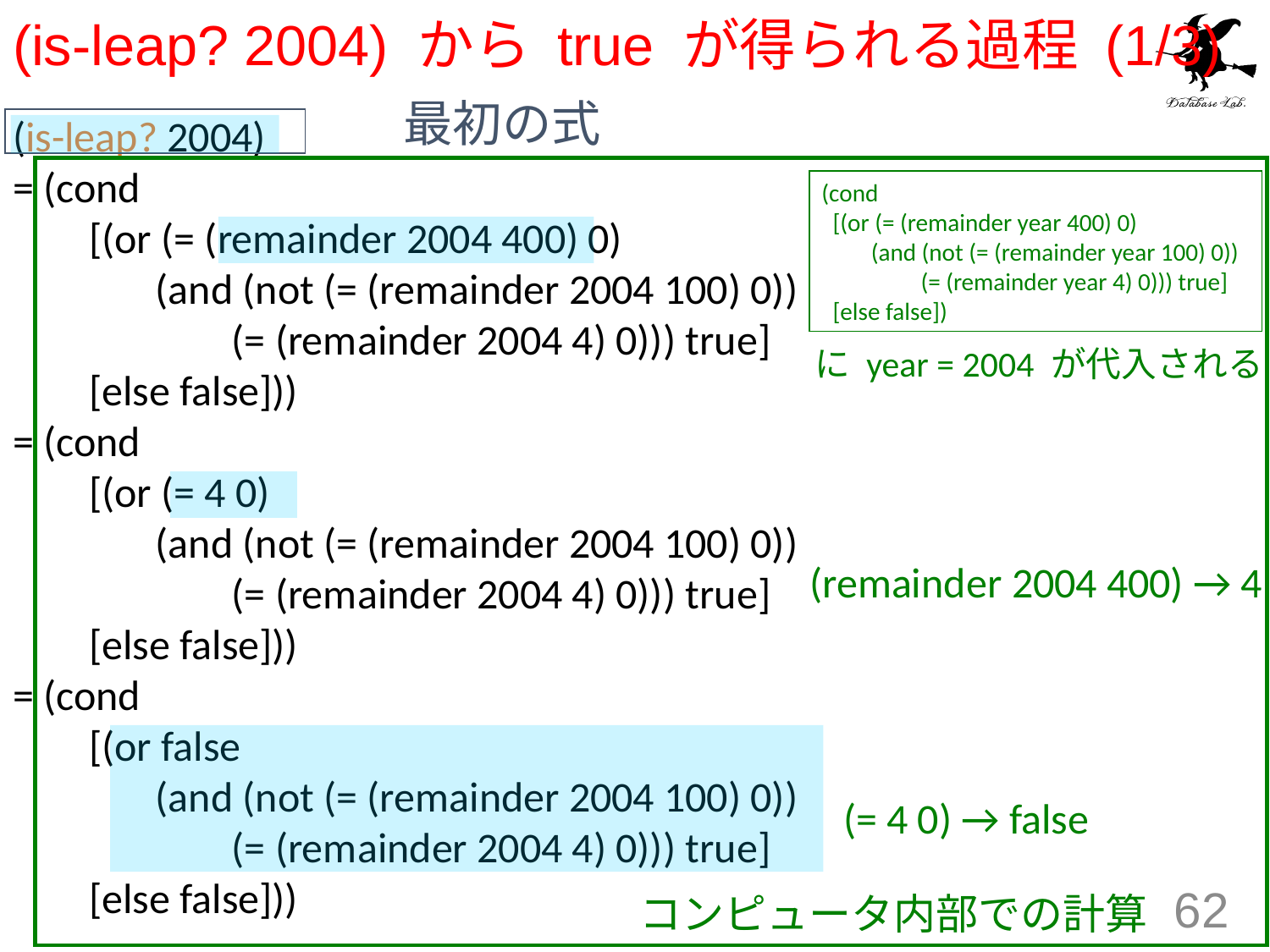

# (is-leap? 2004) から true が得られる過程 (1/3)
最初の式
(is-leap? 2004)
= (cond
        [(or (= (remainder 2004 400) 0)
               (and (not (= (remainder 2004 100) 0))
                       (= (remainder 2004 4) 0))) true]
        [else false]))
= (cond
        [(or (= 4 0)
               (and (not (= (remainder 2004 100) 0))
                       (= (remainder 2004 4) 0))) true]
        [else false]))
= (cond
        [(or false
               (and (not (= (remainder 2004 100) 0))
                       (= (remainder 2004 4) 0))) true]
        [else false]))

(cond
  [(or (= (remainder year 400) 0)
         (and (not (= (remainder year 100) 0))
                  (= (remainder year 4) 0))) true]
  [else false])

に year = 2004 が代入される

(remainder 2004 400) → 4

(= 4 0) → false
コンピュータ内部での計算
62